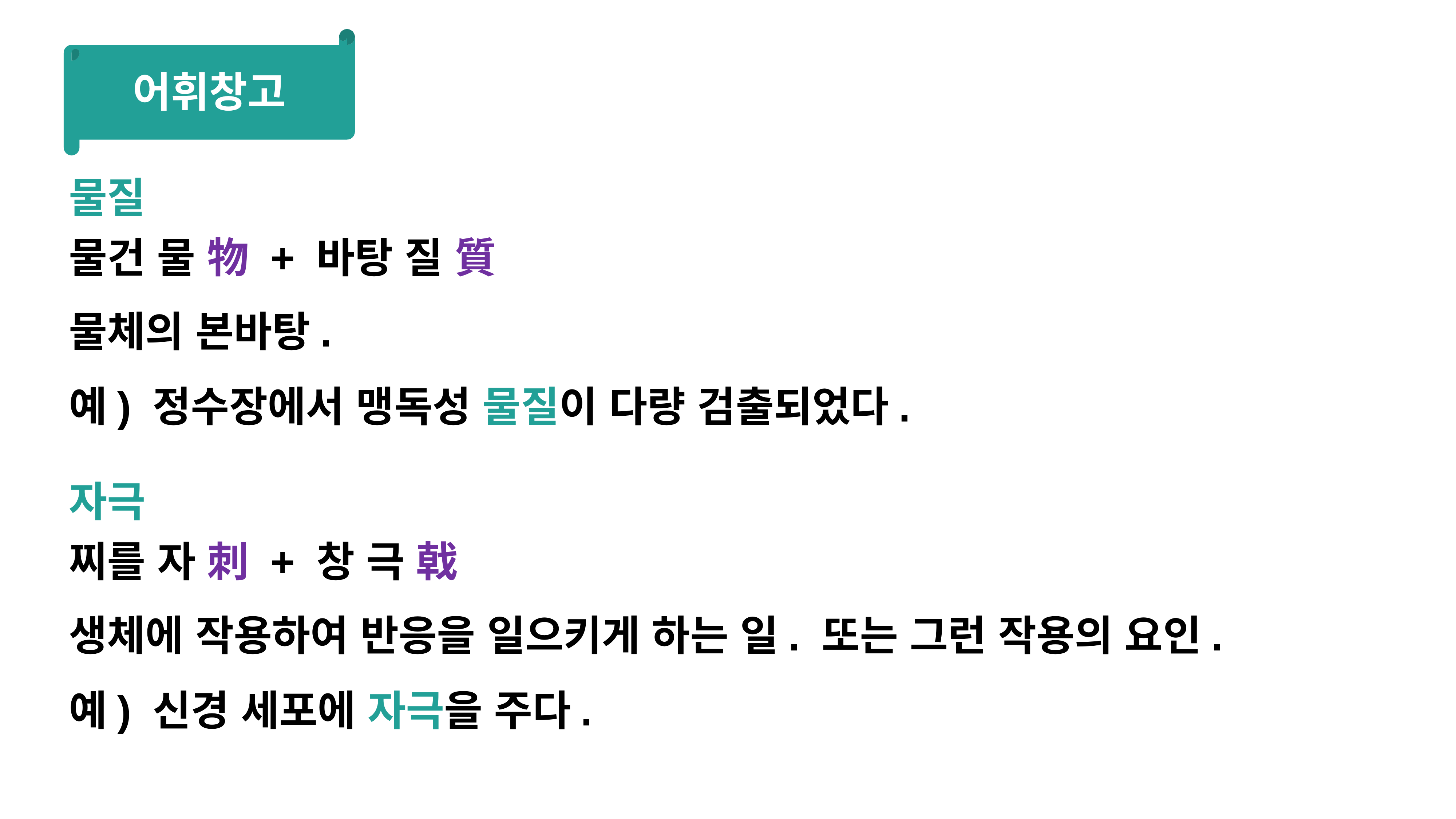

어휘창고
물질
물건 물 物 + 바탕 질 質
물체의 본바탕.
예) 정수장에서 맹독성 물질이 다량 검출되었다.
자극
찌를 자 刺 + 창 극 戟
생체에 작용하여 반응을 일으키게 하는 일. 또는 그런 작용의 요인.
예) 신경 세포에 자극을 주다.